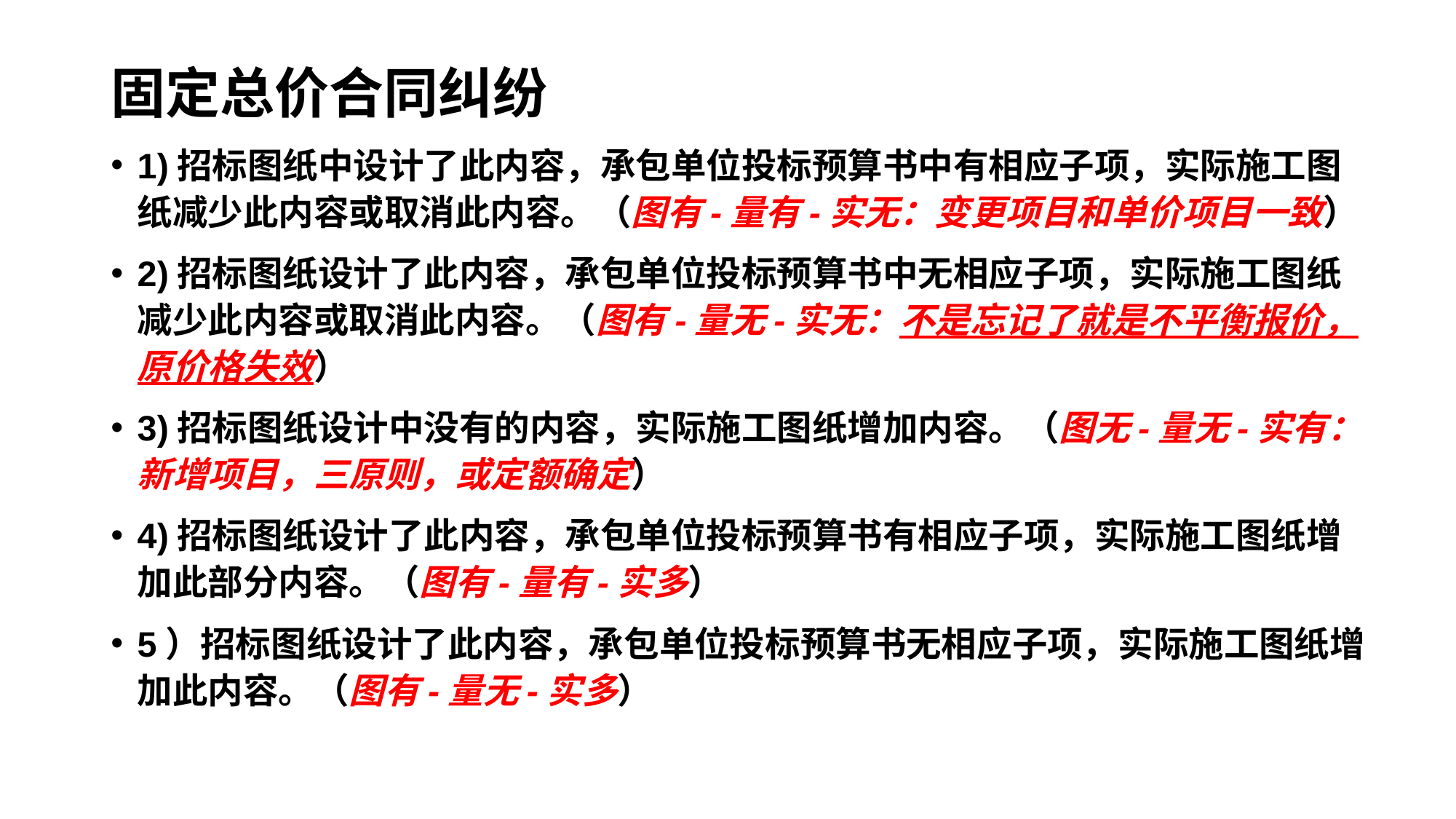

# 固定总价合同纠纷
1)招标图纸中设计了此内容，承包单位投标预算书中有相应子项，实际施工图纸减少此内容或取消此内容。（图有-量有-实无：变更项目和单价项目一致）
2)招标图纸设计了此内容，承包单位投标预算书中无相应子项，实际施工图纸减少此内容或取消此内容。（图有-量无-实无：不是忘记了就是不平衡报价，原价格失效）
3)招标图纸设计中没有的内容，实际施工图纸增加内容。（图无-量无-实有：新增项目，三原则，或定额确定）
4)招标图纸设计了此内容，承包单位投标预算书有相应子项，实际施工图纸增加此部分内容。（图有-量有-实多）
5）招标图纸设计了此内容，承包单位投标预算书无相应子项，实际施工图纸增加此内容。（图有-量无-实多）